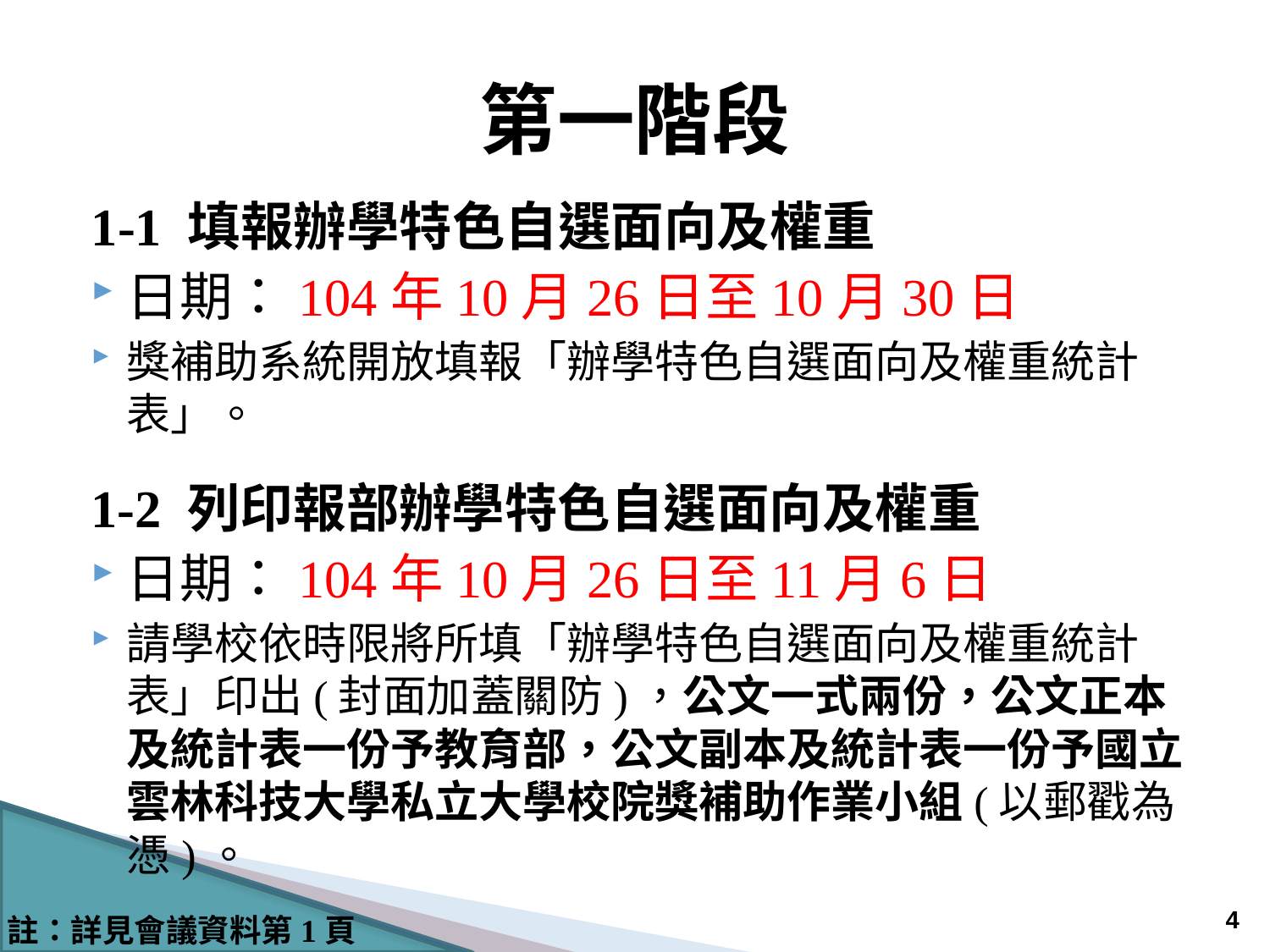

# 第一階段
1-1 填報辦學特色自選面向及權重
日期：104年10月26日至10月30日
獎補助系統開放填報「辦學特色自選面向及權重統計表」。

1-2 列印報部辦學特色自選面向及權重
日期：104年10月26日至11月6日
請學校依時限將所填「辦學特色自選面向及權重統計表」印出(封面加蓋關防)，公文一式兩份，公文正本及統計表一份予教育部，公文副本及統計表一份予國立雲林科技大學私立大學校院獎補助作業小組(以郵戳為憑)。

4
註：詳見會議資料第1頁